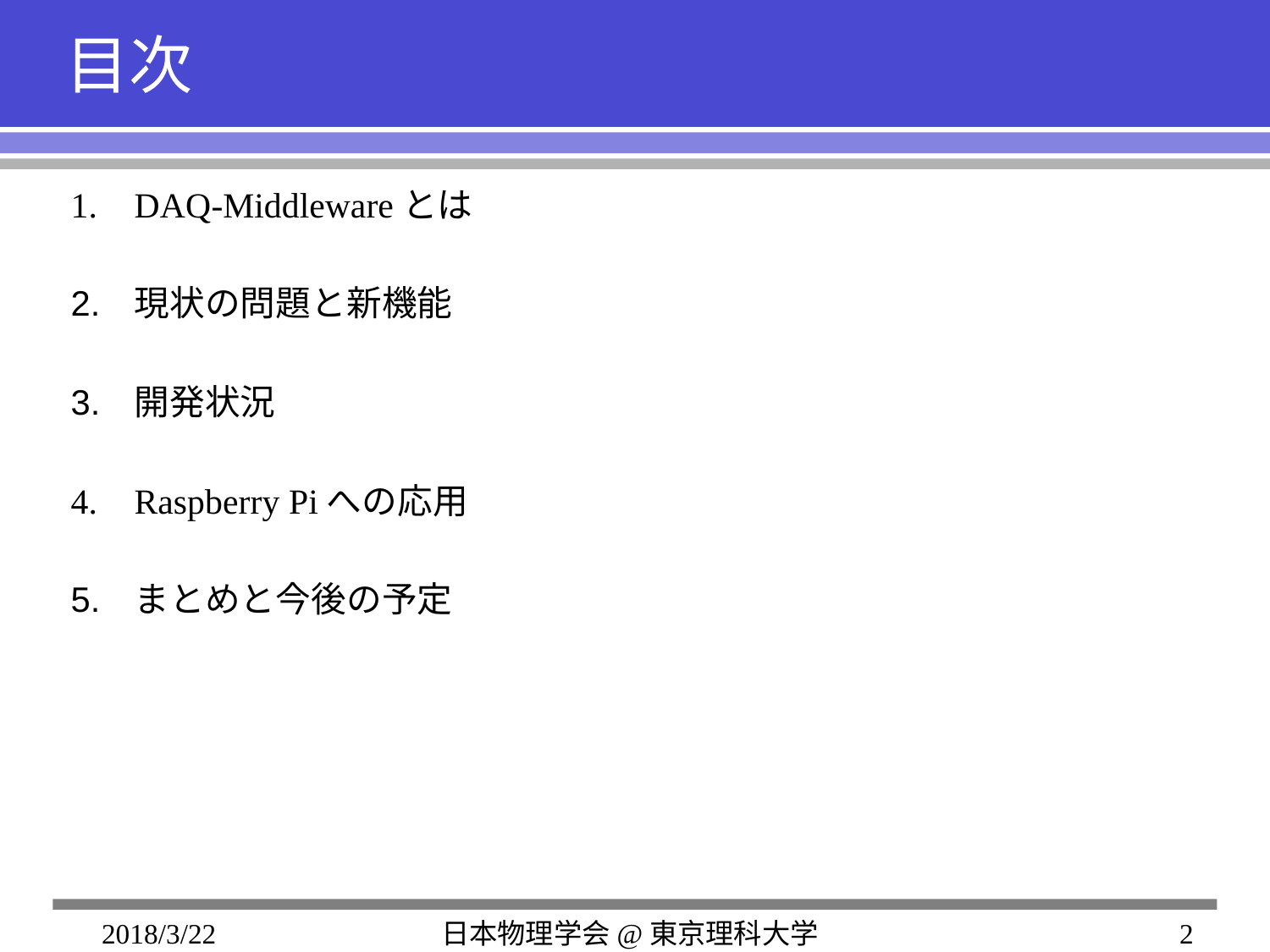

# 目次

DAQ-Middlewareとは

現状の問題と新機能

開発状況

Raspberry Piへの応用

まとめと今後の予定
2018/3/22
日本物理学会@東京理科大学
2